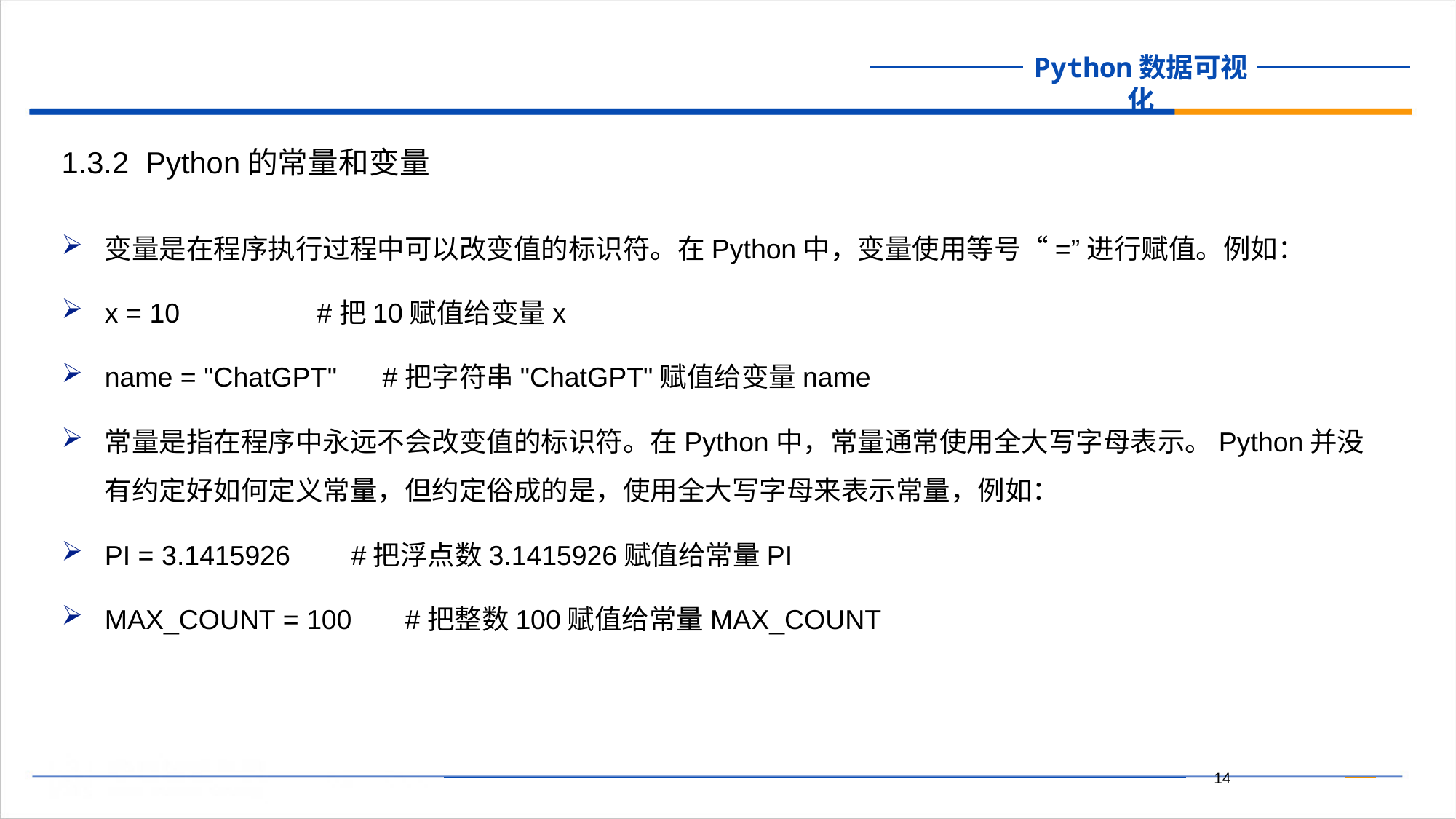

1.3.2  Python的常量和变量
变量是在程序执行过程中可以改变值的标识符。在Python中，变量使用等号“=”进行赋值。例如：
x = 10                  #把10赋值给变量x
name = "ChatGPT"      #把字符串"ChatGPT"赋值给变量name
常量是指在程序中永远不会改变值的标识符。在Python中，常量通常使用全大写字母表示。Python并没有约定好如何定义常量，但约定俗成的是，使用全大写字母来表示常量，例如：
PI = 3.1415926        #把浮点数3.1415926赋值给常量PI
MAX_COUNT = 100       #把整数100赋值给常量MAX_COUNT